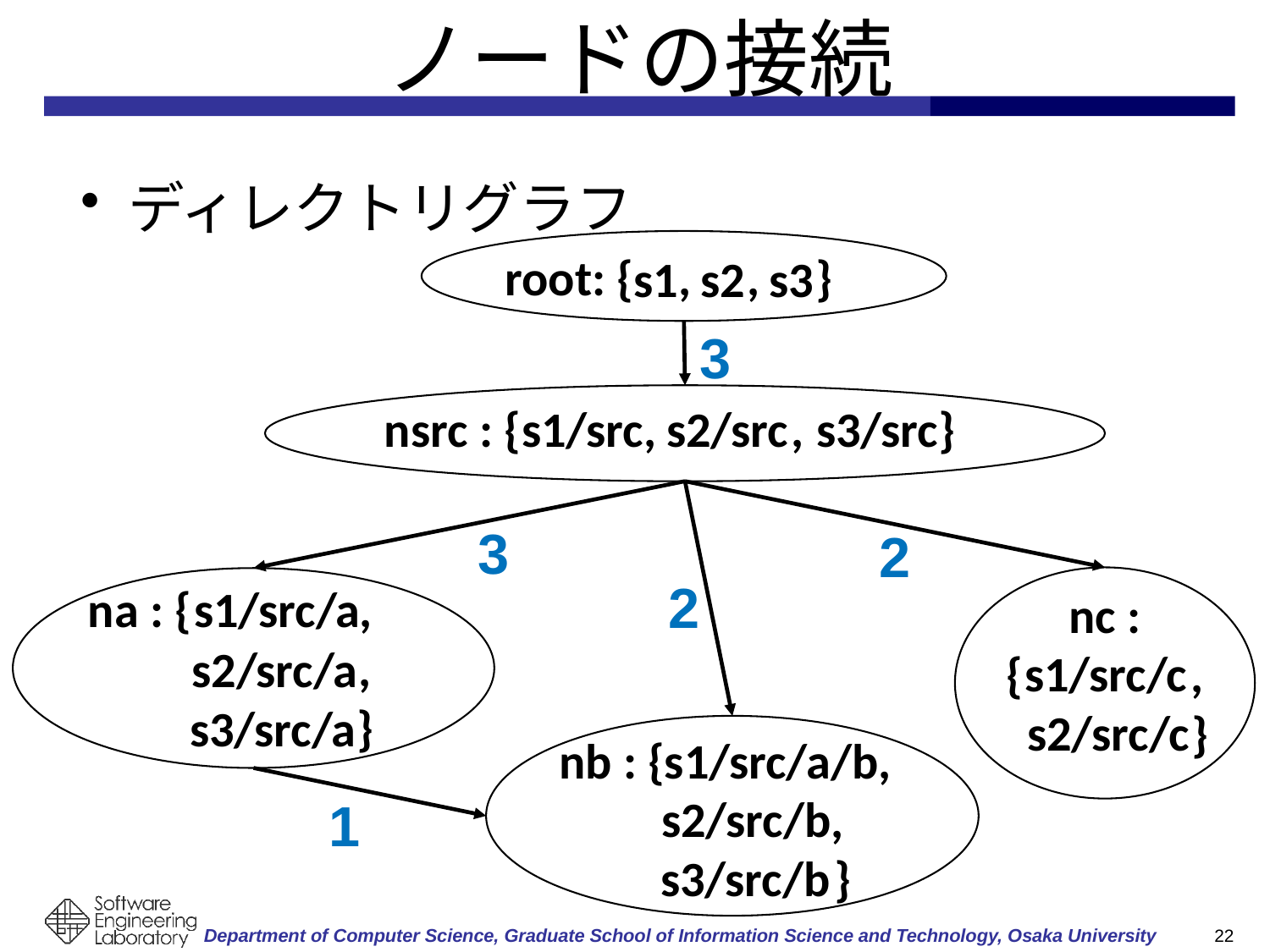

# ノードの接続
ディレクトリグラフ

root: {    ,     ,     }
s1
s2
s3
3

nsrc : {           ,            ,            }
s1/src
s2/src
s3/src
3
2
2

na : {               ,
                        ,
                        }
s1/src/a
nc :
{               ,
                 }
s2/src/a
s1/src/c
s3/src/a
s2/src/c

nb : {                   ,
                    ,
                     }
s1/src/a/b
s2/src/b
1
s3/src/b
22